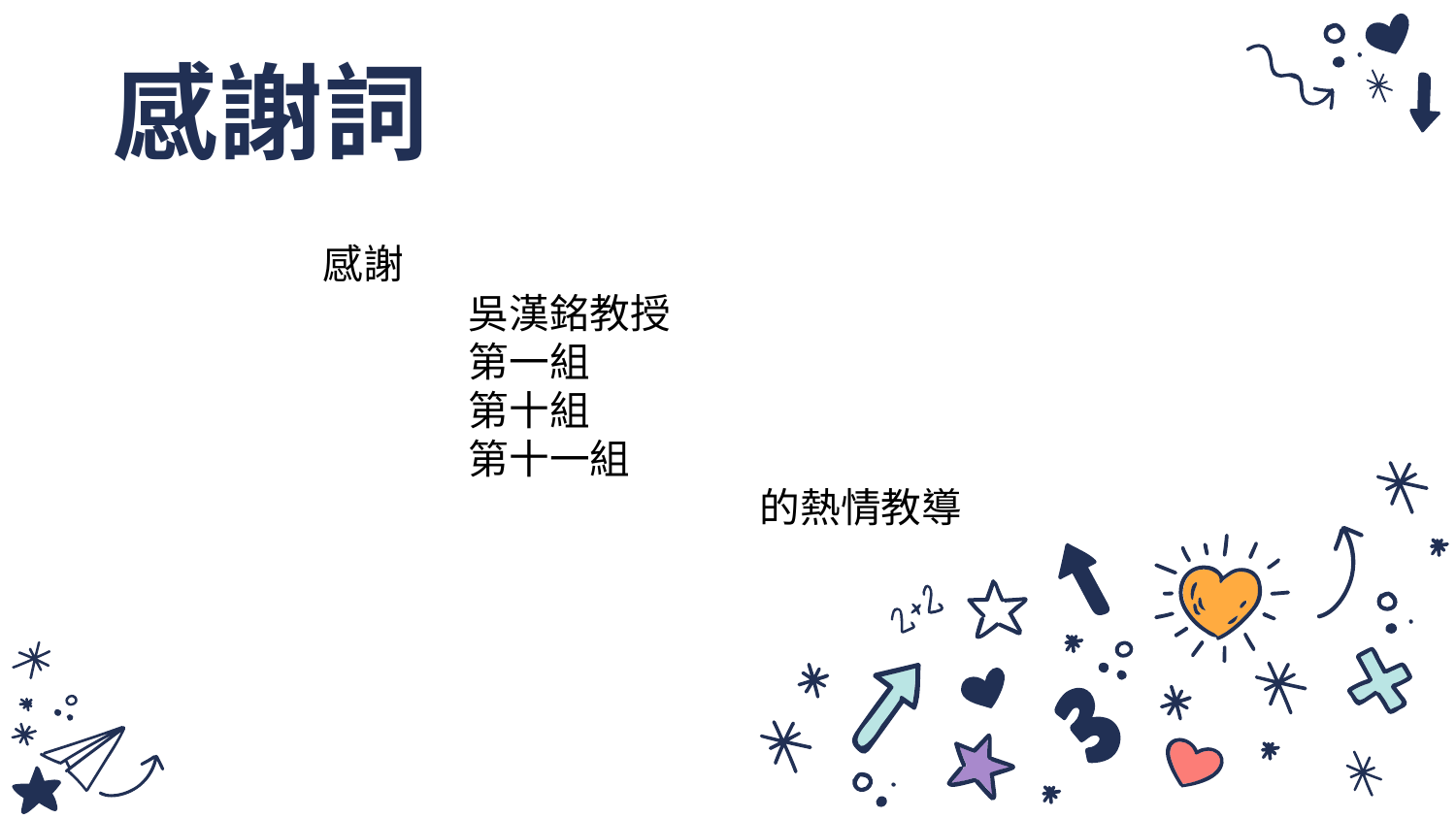

# 感謝詞
感謝
	吳漢銘教授
	第一組
	第十組
	第十一組
			的熱情教導